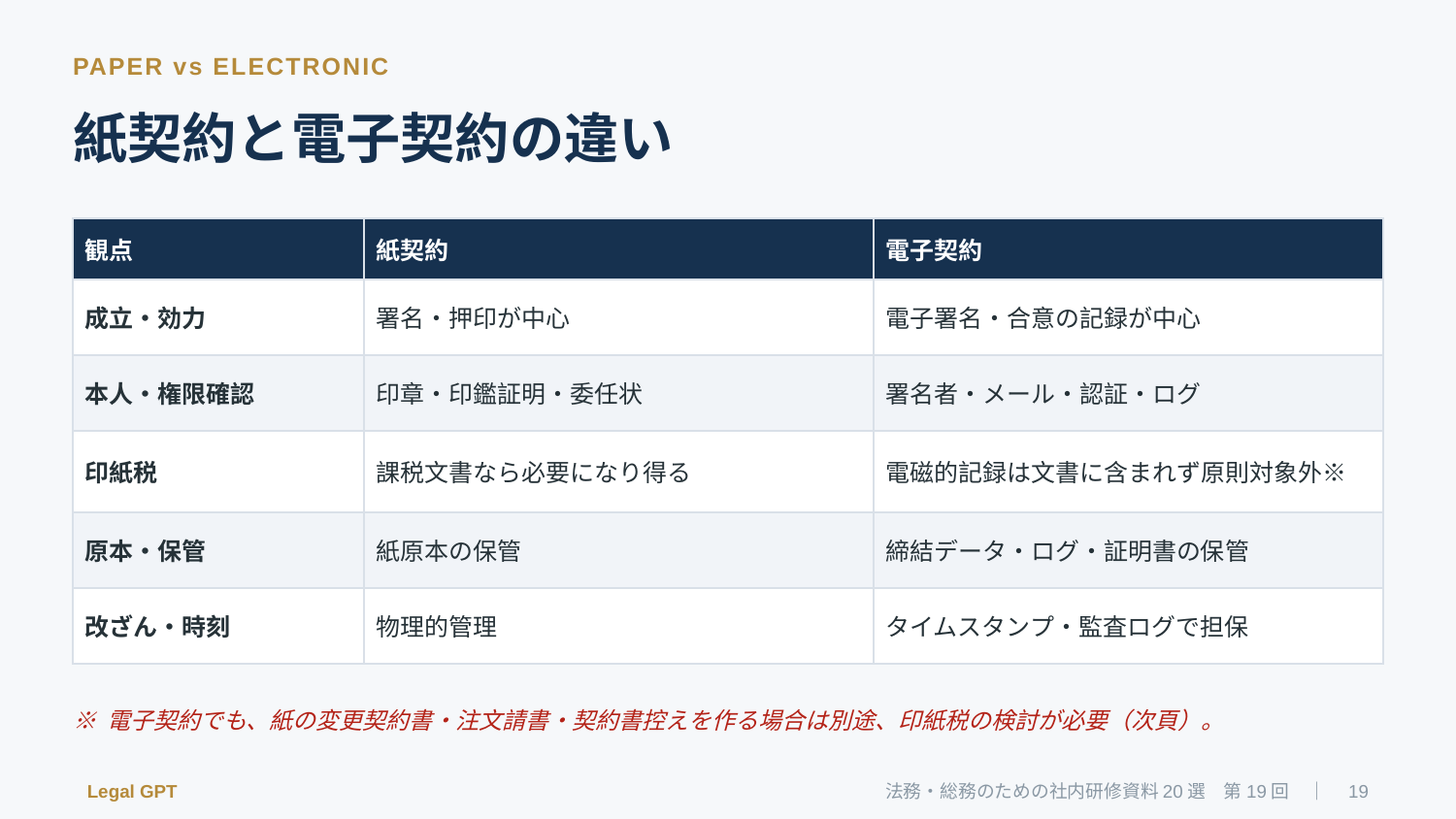

PAPER vs ELECTRONIC
紙契約と電子契約の違い
| 観点 | 紙契約 | 電子契約 |
| --- | --- | --- |
| 成立・効力 | 署名・押印が中心 | 電子署名・合意の記録が中心 |
| 本人・権限確認 | 印章・印鑑証明・委任状 | 署名者・メール・認証・ログ |
| 印紙税 | 課税文書なら必要になり得る | 電磁的記録は文書に含まれず原則対象外※ |
| 原本・保管 | 紙原本の保管 | 締結データ・ログ・証明書の保管 |
| 改ざん・時刻 | 物理的管理 | タイムスタンプ・監査ログで担保 |
※ 電子契約でも、紙の変更契約書・注文請書・契約書控えを作る場合は別途、印紙税の検討が必要（次頁）。
Legal GPT
法務・総務のための社内研修資料20選　第19回　｜　19